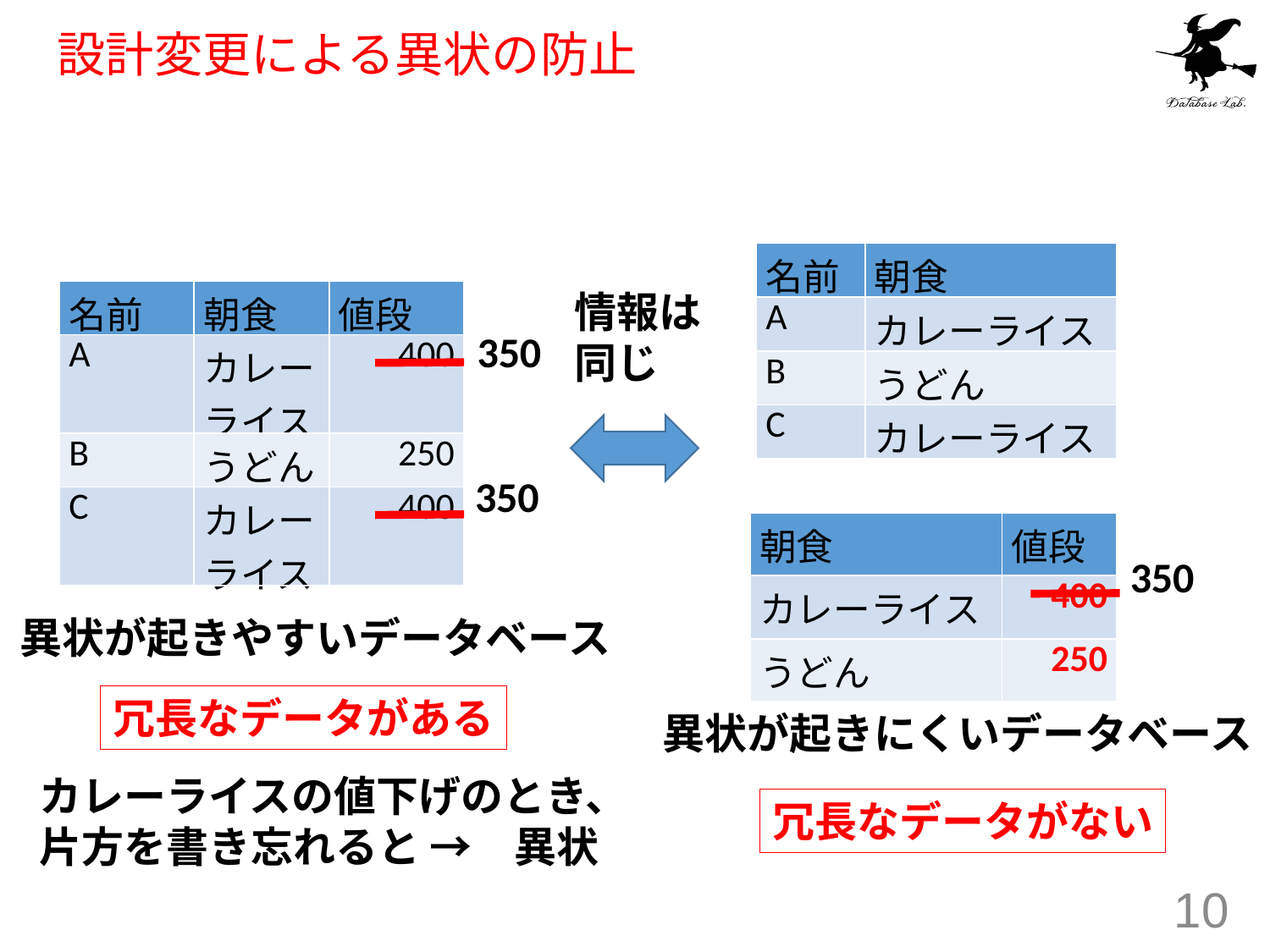

# 設計変更による異状の防止
| 名前 | 朝食 |
| --- | --- |
| A | カレーライス |
| B | うどん |
| C | カレーライス |
情報は
同じ
| 名前 | 朝食 | 値段 |
| --- | --- | --- |
| A | カレーライス | 400 |
| B | うどん | 250 |
| C | カレーライス | 400 |
350

350
| 朝食 | 値段 |
| --- | --- |
| カレーライス | 400 |
| うどん | 250 |
350
異状が起きやすいデータベース
冗長なデータがある
異状が起きにくいデータベース
カレーライスの値下げのとき、
片方を書き忘れると →　異状
冗長なデータがない
10